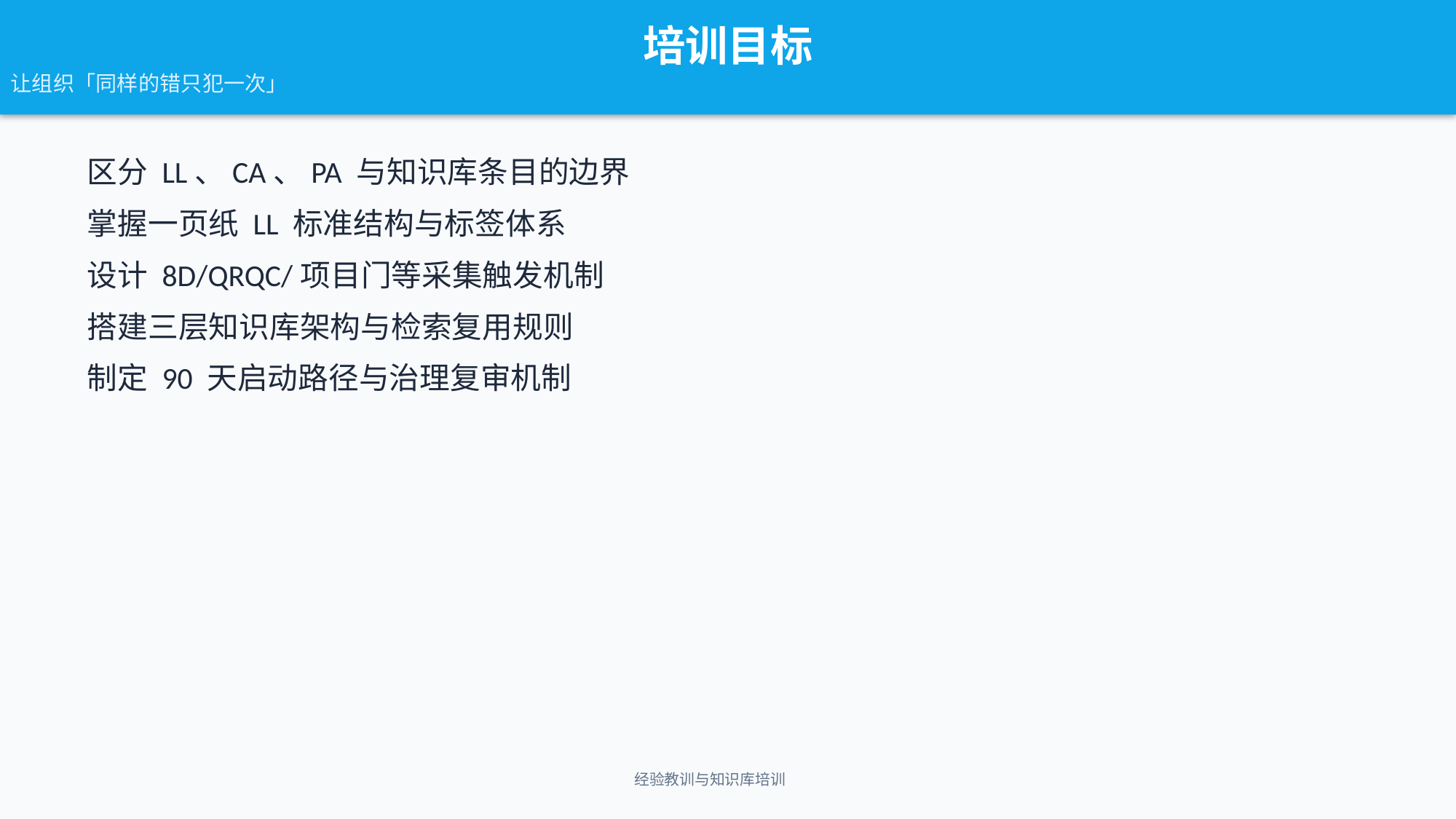

培训目标
让组织「同样的错只犯一次」
区分 LL、CA、PA 与知识库条目的边界
掌握一页纸 LL 标准结构与标签体系
设计 8D/QRQC/项目门等采集触发机制
搭建三层知识库架构与检索复用规则
制定 90 天启动路径与治理复审机制
经验教训与知识库培训